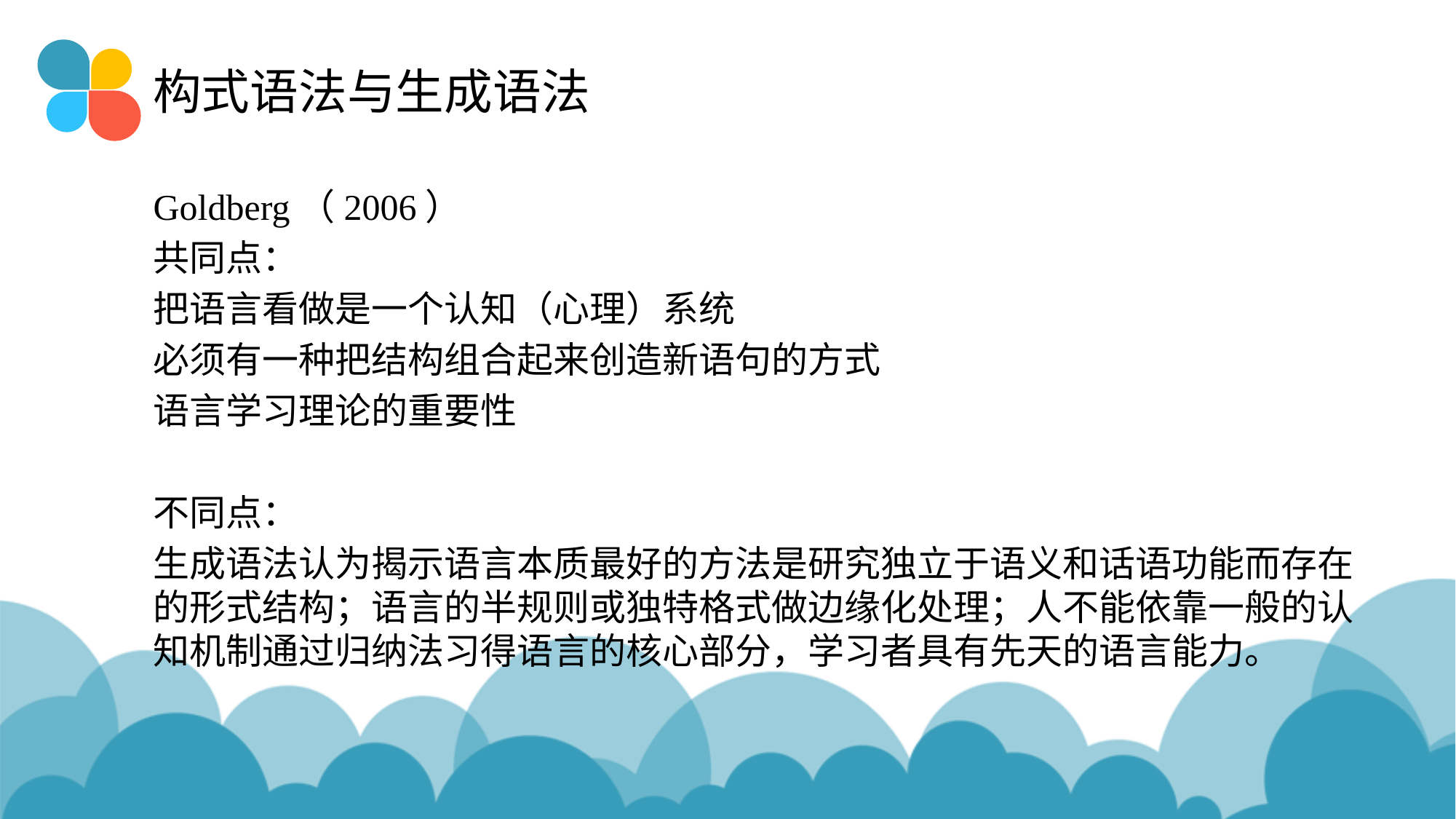

# 构式语法与生成语法
Goldberg（2006）
共同点：
把语言看做是一个认知（心理）系统
必须有一种把结构组合起来创造新语句的方式
语言学习理论的重要性

不同点：
生成语法认为揭示语言本质最好的方法是研究独立于语义和话语功能而存在的形式结构；语言的半规则或独特格式做边缘化处理；人不能依靠一般的认知机制通过归纳法习得语言的核心部分，学习者具有先天的语言能力。